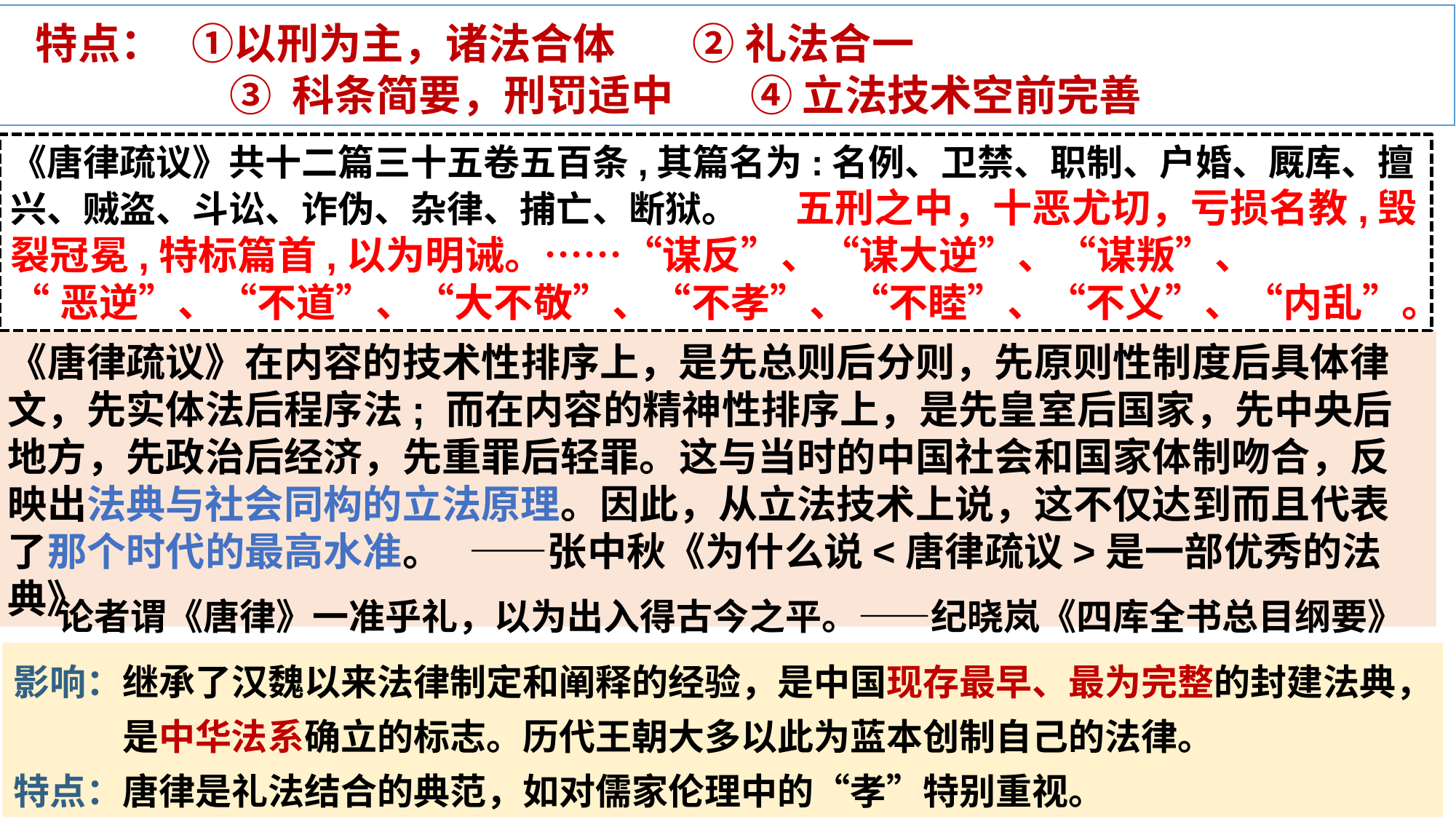

特点：   ①以刑为主，诸法合体        ② 礼法合一
		 ③ 科条简要，刑罚适中        ④ 立法技术空前完善
《唐律疏议》共十二篇三十五卷五百条,其篇名为:名例、卫禁、职制、户婚、厩库、擅兴、贼盗、斗讼、诈伪、杂律、捕亡、断狱。       五刑之中，十恶尤切，亏损名教,毁裂冠冕,特标篇首,以为明诫。……“谋反”、“谋大逆”、“谋叛”、
“恶逆”、“不道”、“大不敬”、“不孝”、“不睦”、“不义”、“内乱”。
《唐律疏议》在内容的技术性排序上，是先总则后分则，先原则性制度后具体律文，先实体法后程序法; 而在内容的精神性排序上，是先皇室后国家，先中央后地方，先政治后经济，先重罪后轻罪。这与当时的中国社会和国家体制吻合，反映出法典与社会同构的立法原理。因此，从立法技术上说，这不仅达到而且代表了那个时代的最高水准。   ——张中秋《为什么说<唐律疏议>是一部优秀的法典》
     论者谓《唐律》一准乎礼，以为出入得古今之平。——纪晓岚《四库全书总目纲要》
影响：继承了汉魏以来法律制定和阐释的经验，是中国现存最早、最为完整的封建法典，
	是中华法系确立的标志。历代王朝大多以此为蓝本创制自己的法律。
特点：唐律是礼法结合的典范，如对儒家伦理中的“孝”特别重视。